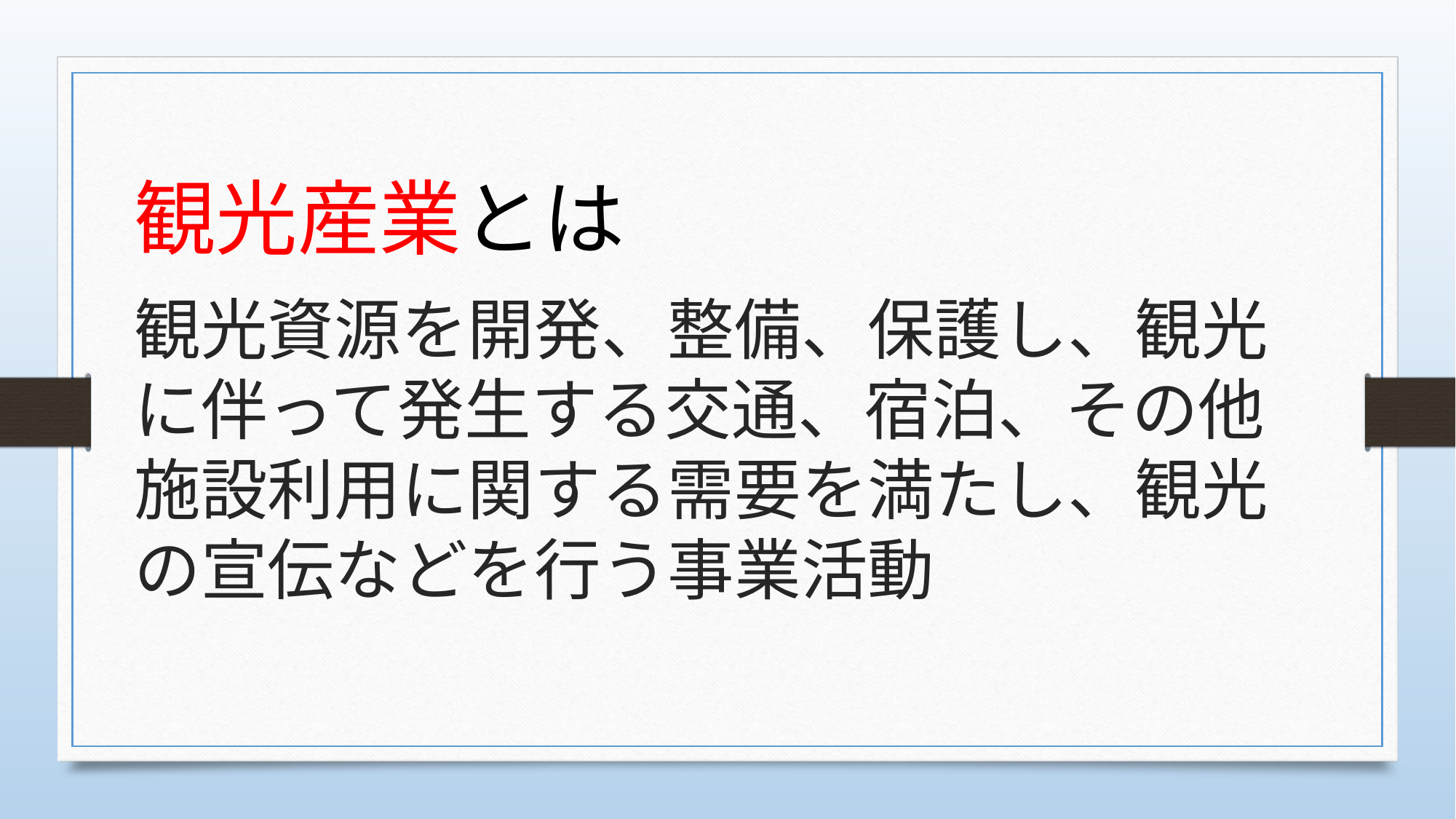

観光産業とは
観光資源を開発、整備、保護し、観光に伴って発生する交通、宿泊、その他施設利用に関する需要を満たし、観光の宣伝などを行う事業活動